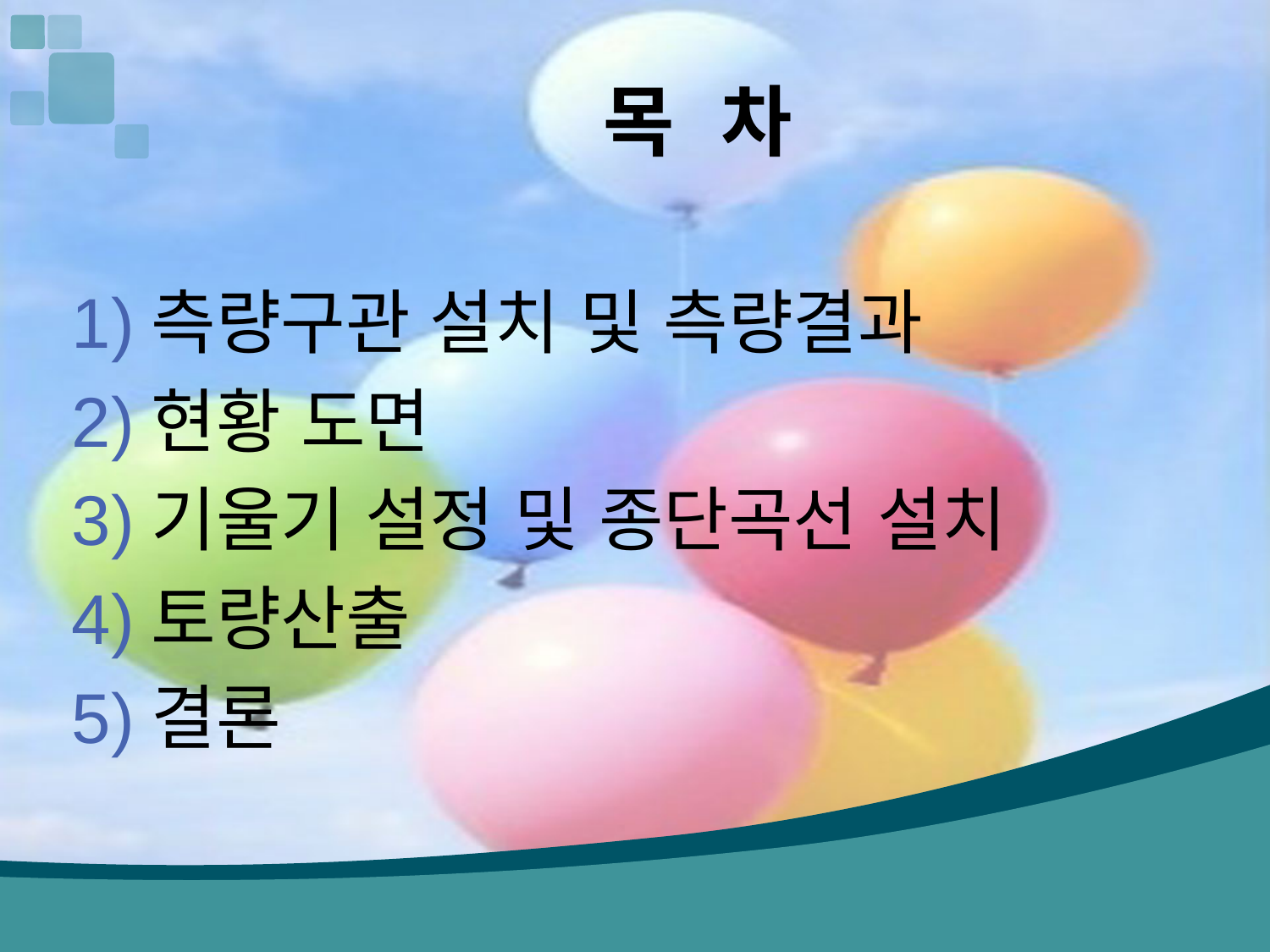

# 목  차
측량구관 설치 및 측량결과
현황 도면
기울기 설정 및 종단곡선 설치
토량산출
결론